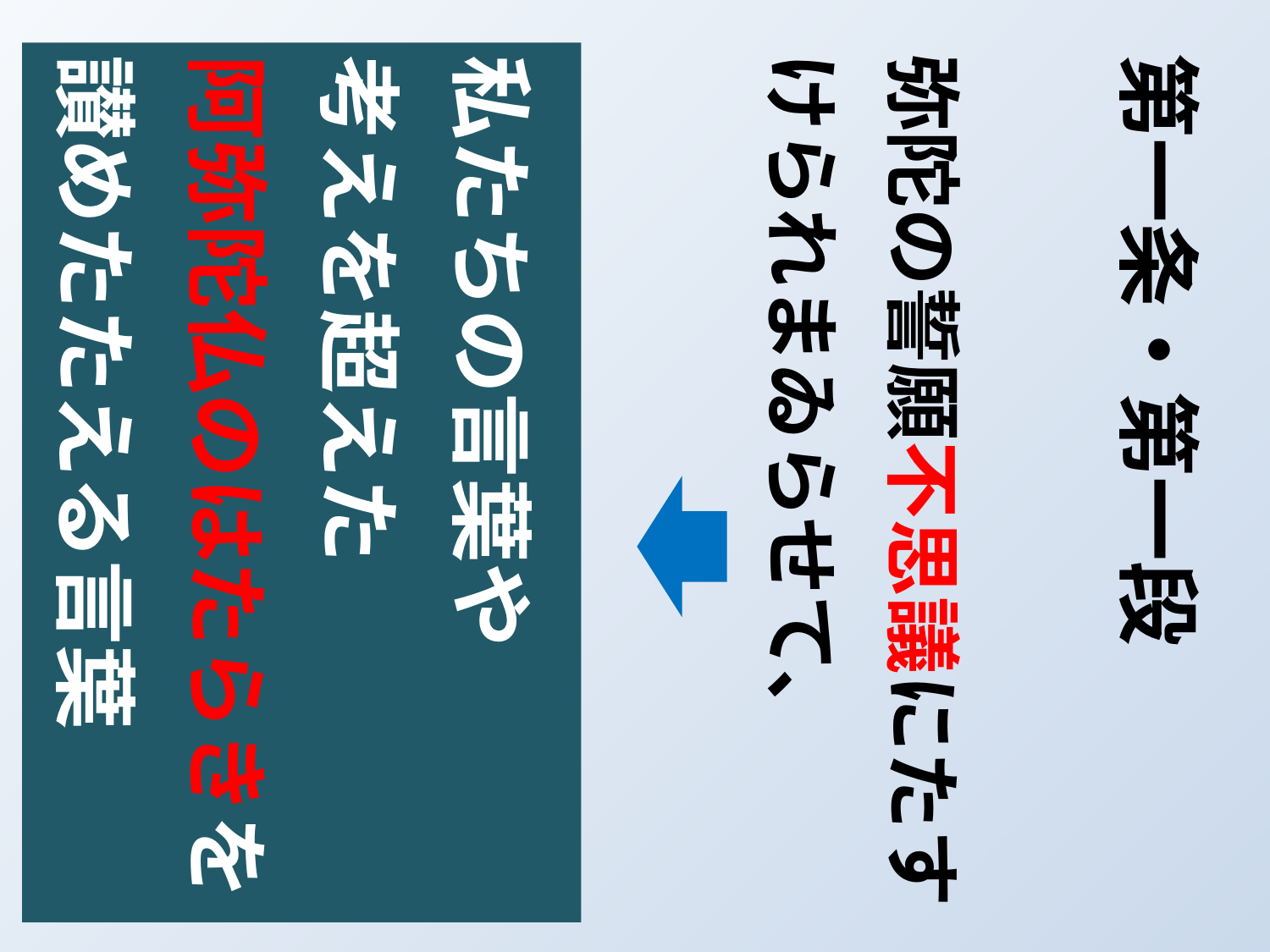

第一条・第一段

弥陀の誓願不思議にたすけられまゐらせて、
私たちの言葉や
考えを超えた
阿弥陀仏のはたらきを讃めたたえる言葉